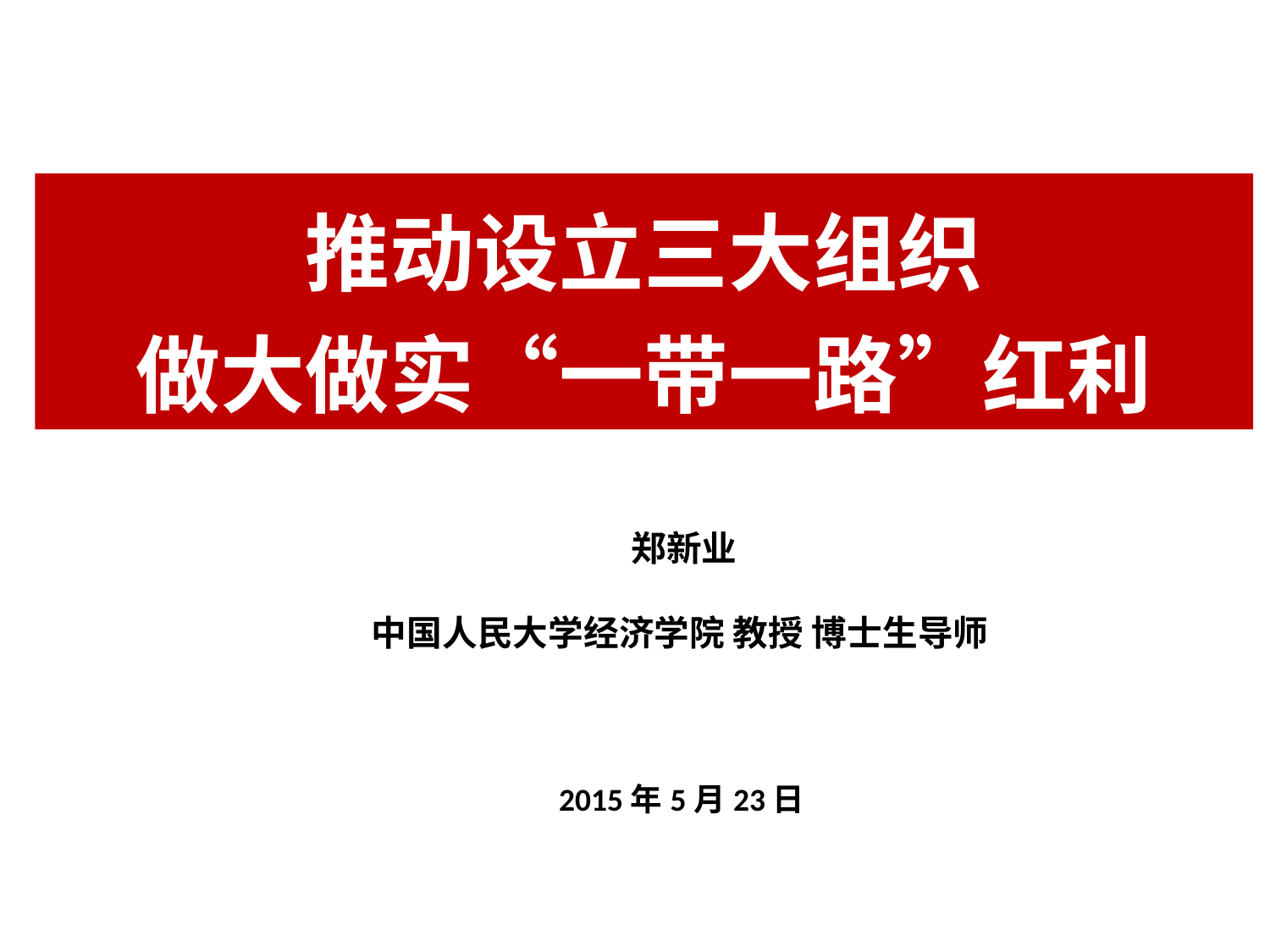

推动设立三大组织
做大做实“一带一路”红利
郑新业
中国人民大学经济学院 教授 博士生导师
2015年5月23日